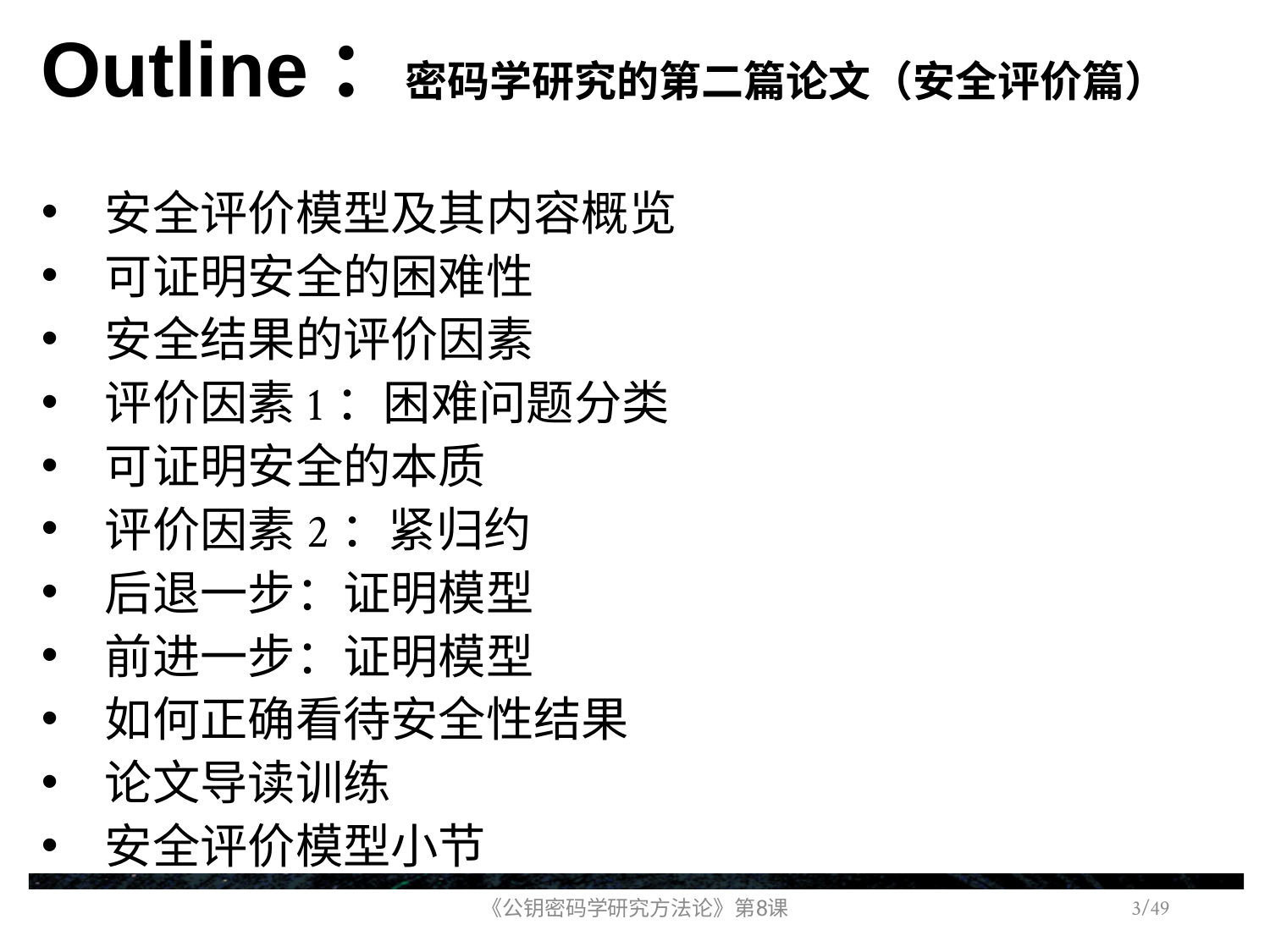

# Outline：密码学研究的第二篇论文（安全评价篇）
安全评价模型及其内容概览
可证明安全的困难性
安全结果的评价因素
评价因素1：困难问题分类
可证明安全的本质
评价因素2：紧归约
后退一步：证明模型
前进一步：证明模型
如何正确看待安全性结果
论文导读训练
安全评价模型小节
《公钥密码学研究方法论》第8课
3/49